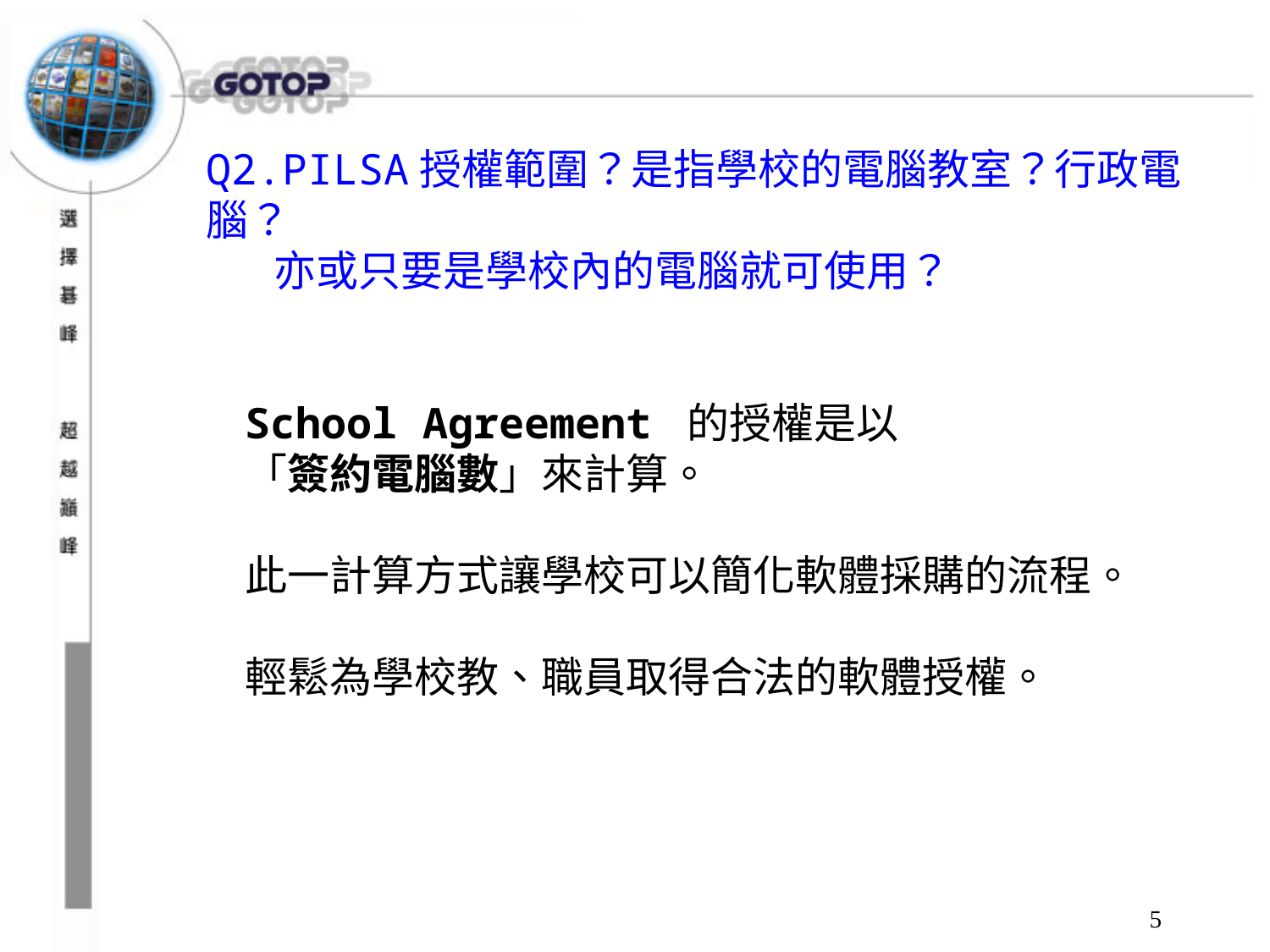

Q2.PILSA授權範圍？是指學校的電腦教室？行政電腦？
      亦或只要是學校內的電腦就可使用？

School Agreement 的授權是以
「簽約電腦數」來計算。

此一計算方式讓學校可以簡化軟體採購的流程。

輕鬆為學校教、職員取得合法的軟體授權。

5